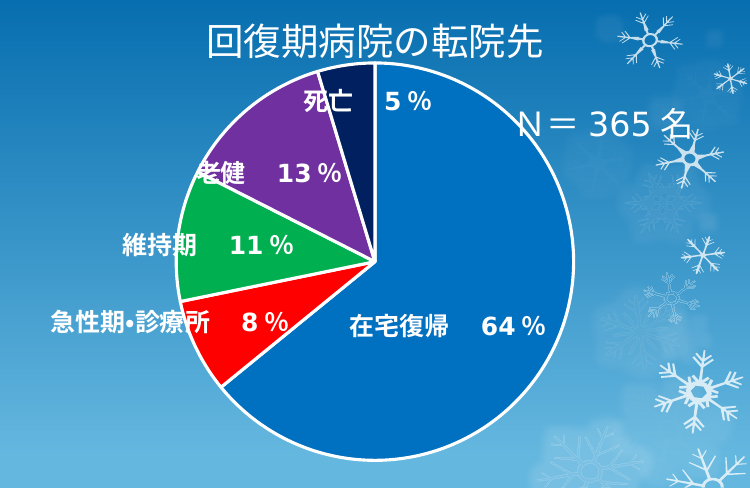

# 回復期病院の転院先

### Chart

| Category |  |
|---|---|
死亡　5％
Ｎ＝365名
老健　13％
維持期　11％
急性期・診療所　8％
在宅復帰　64％